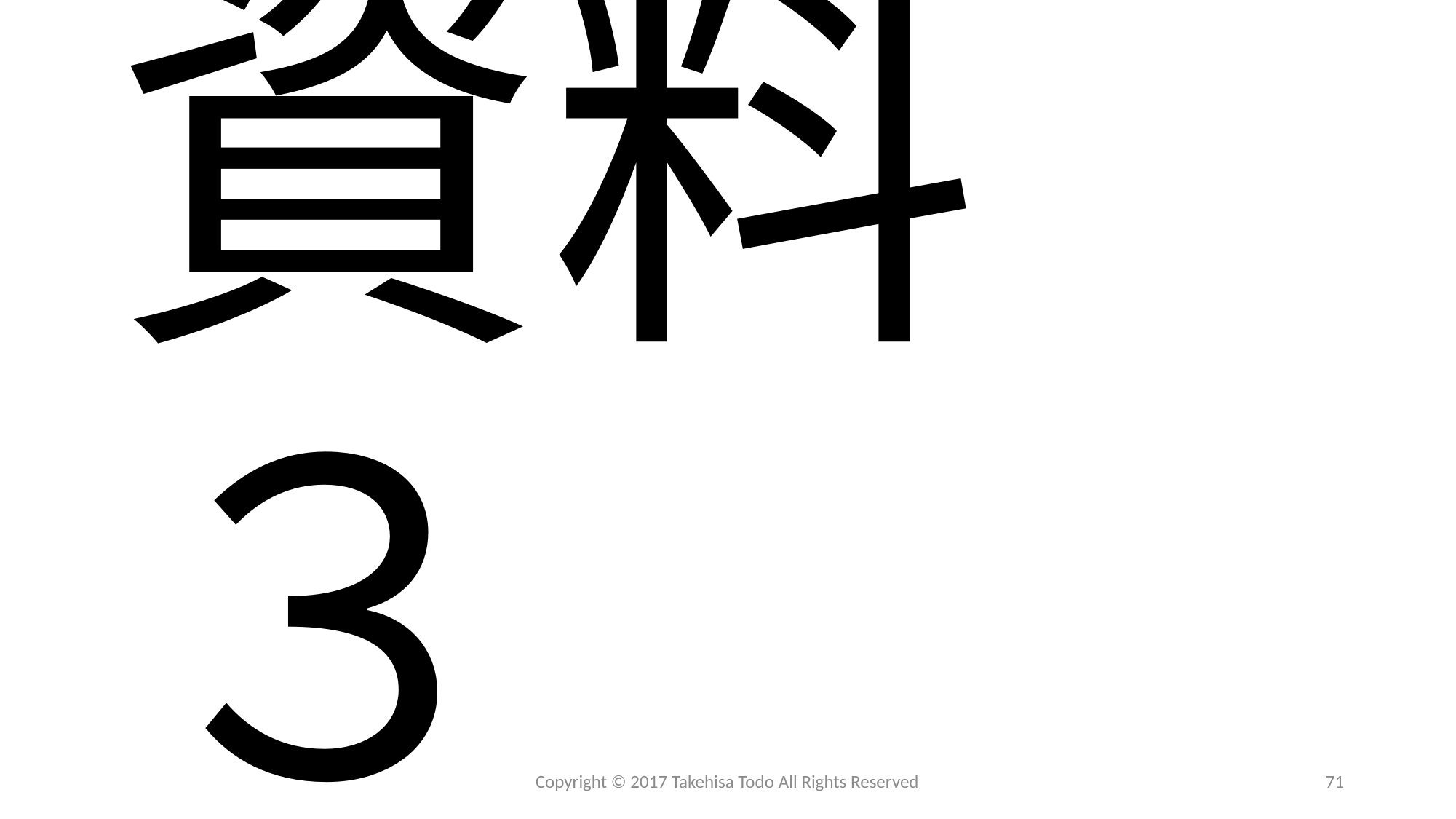

# 資料３
Copyright © 2017 Takehisa Todo All Rights Reserved
71